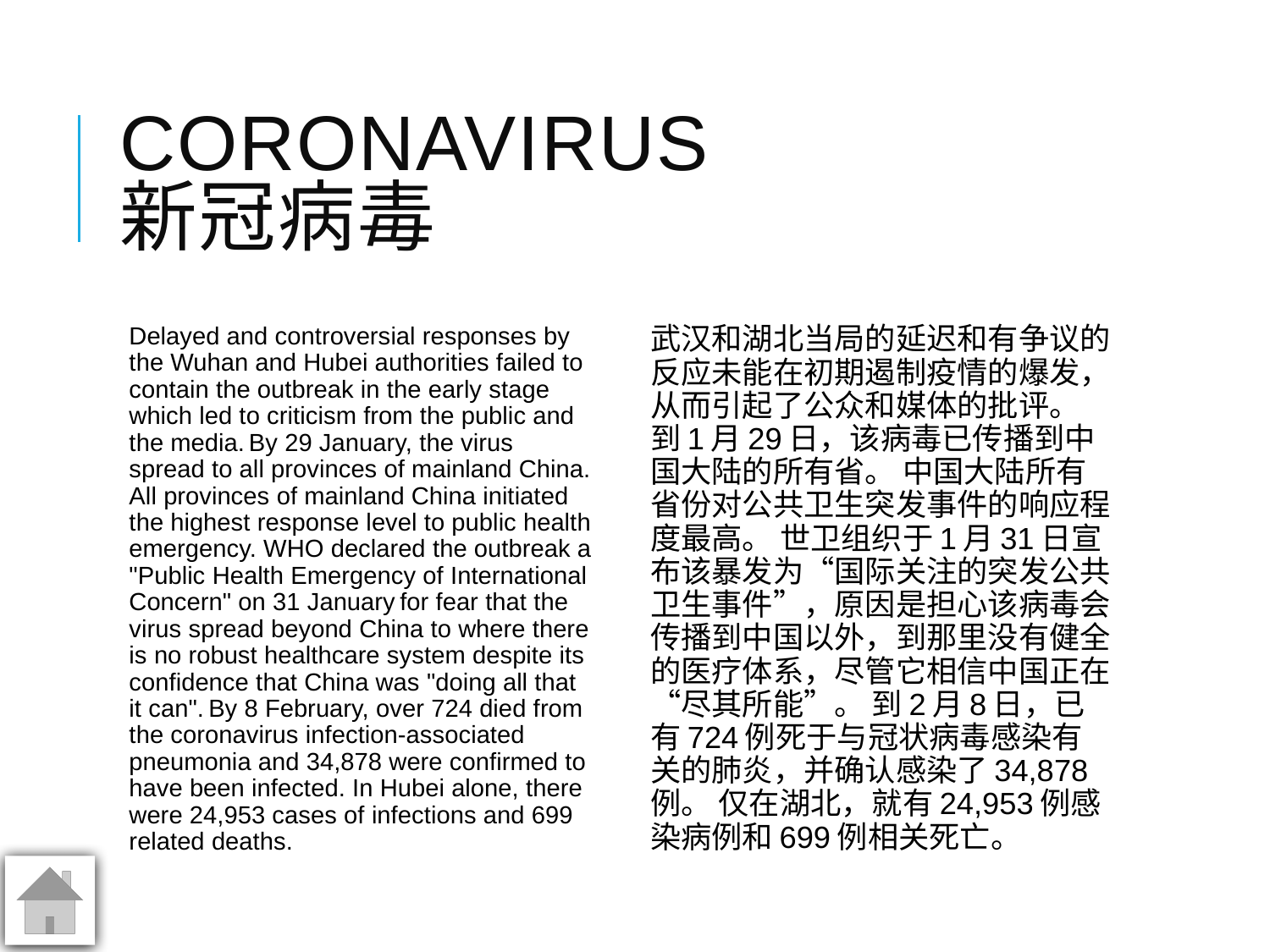

# CORONAVIRUS 新冠病毒
Delayed and controversial responses by the Wuhan and Hubei authorities failed to contain the outbreak in the early stage which led to criticism from the public and the media. By 29 January, the virus spread to all provinces of mainland China. All provinces of mainland China initiated the highest response level to public health emergency. WHO declared the outbreak a "Public Health Emergency of International Concern" on 31 January for fear that the virus spread beyond China to where there is no robust healthcare system despite its confidence that China was "doing all that it can". By 8 February, over 724 died from the coronavirus infection-associated pneumonia and 34,878 were confirmed to have been infected. In Hubei alone, there were 24,953 cases of infections and 699 related deaths.
武汉和湖北当局的延迟和有争议的反应未能在初期遏制疫情的爆发，从而引起了公众和媒体的批评。 到1月29日，该病毒已传播到中国大陆的所有省。 中国大陆所有省份对公共卫生突发事件的响应程度最高。 世卫组织于1月31日宣布该暴发为“国际关注的突发公共卫生事件”，原因是担心该病毒会传播到中国以外，到那里没有健全的医疗体系，尽管它相信中国正在“尽其所能”。 到2月8日，已有724例死于与冠状病毒感染有关的肺炎，并确认感染了34,878例。 仅在湖北，就有24,953例感染病例和699例相关死亡。